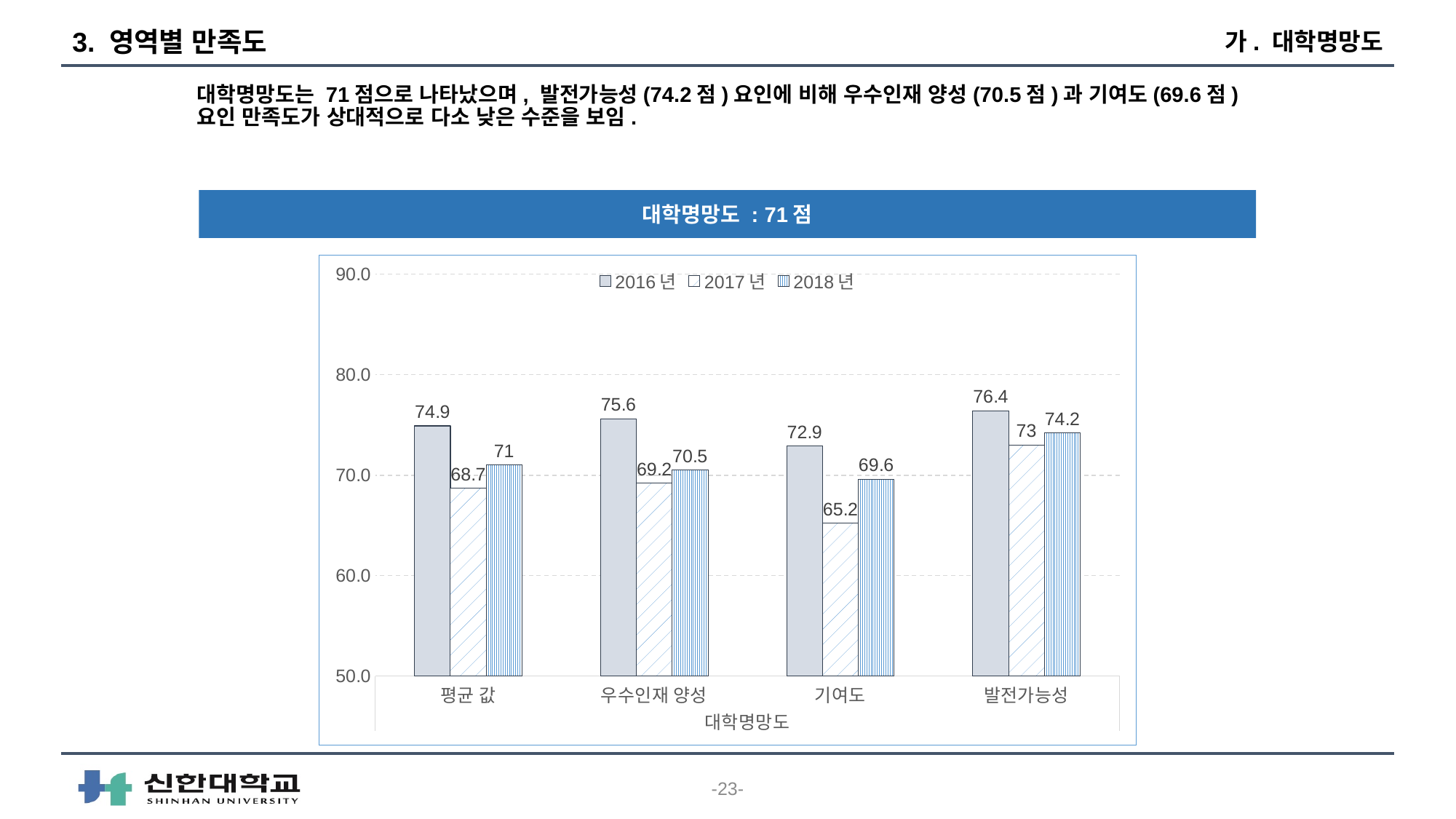

# 3. 영역별 만족도
가. 대학명망도
대학명망도는 71점으로 나타났으며, 발전가능성(74.2점)요인에 비해 우수인재 양성(70.5점)과 기여도(69.6점) 요인 만족도가 상대적으로 다소 낮은 수준을 보임.
대학명망도 : 71점

### Chart

| Category | 2016년 | 2017년 | 2018년 |
|---|---|---|---|
| 평균 값 | 74.9 | 68.7 | 71.0 |
| 우수인재 양성 | 75.6 | 69.2 | 70.5 |
| 기여도 | 72.9 | 65.2 | 69.6 |
| 발전가능성 | 76.4 | 73.0 | 74.2 |
-23-